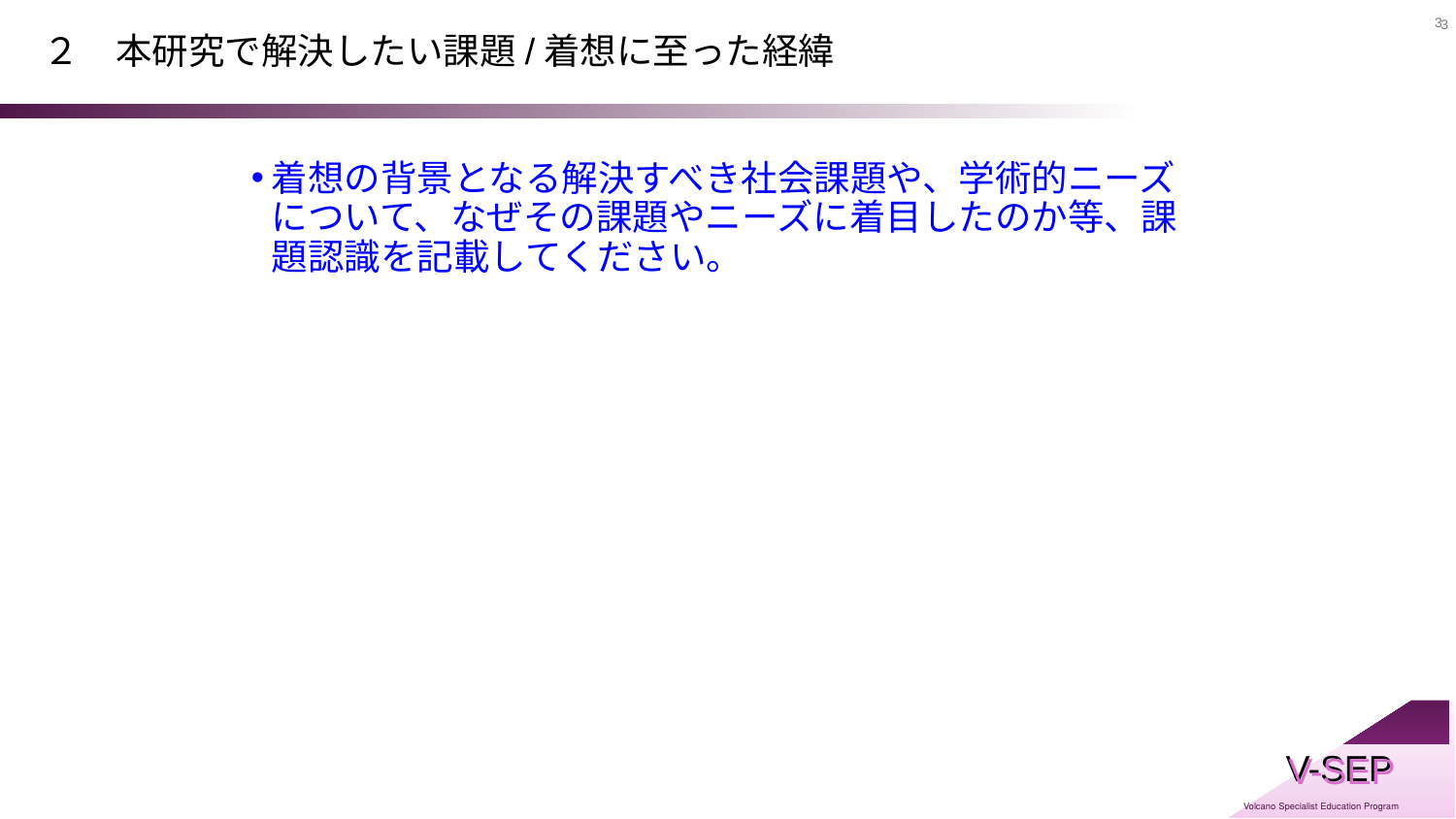

3
# ２　本研究で解決したい課題/着想に至った経緯
着想の背景となる解決すべき社会課題や、学術的ニーズについて、なぜその課題やニーズに着目したのか等、課題認識を記載してください。